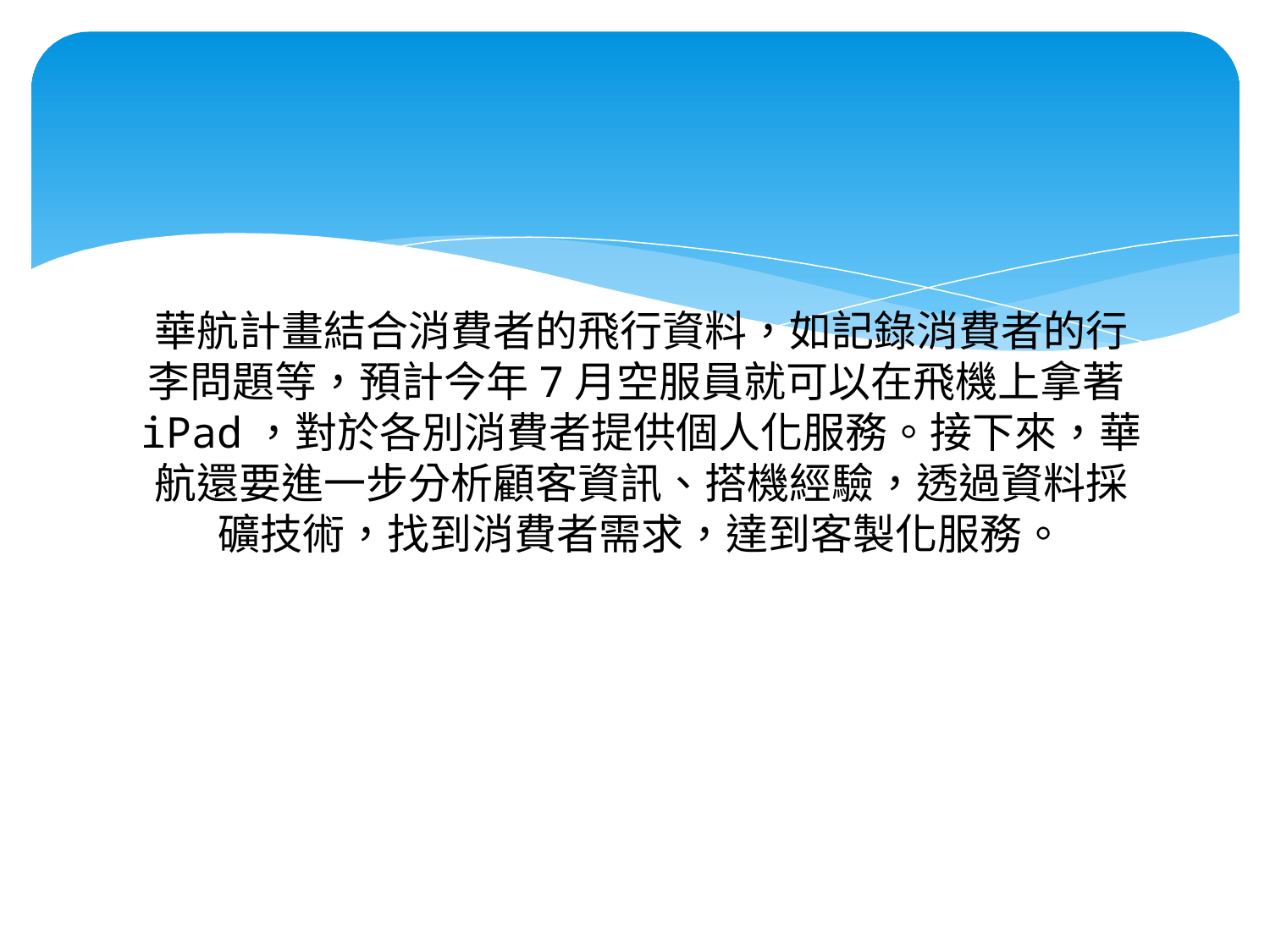

華航計畫結合消費者的飛行資料，如記錄消費者的行李問題等，預計今年7月空服員就可以在飛機上拿著iPad，對於各別消費者提供個人化服務。接下來，華航還要進一步分析顧客資訊、搭機經驗，透過資料採礦技術，找到消費者需求，達到客製化服務。